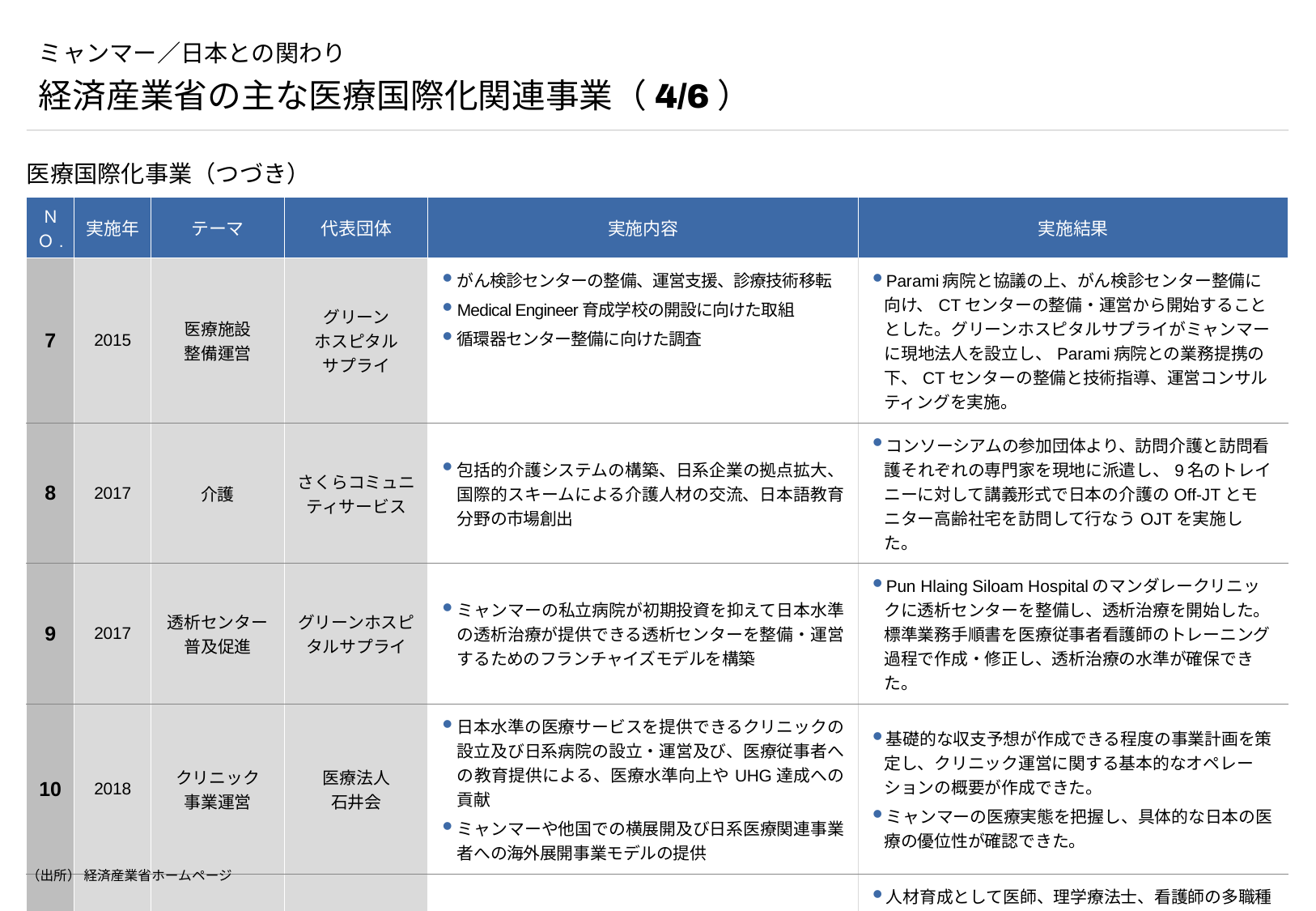

# ミャンマー／日本との関わり
経済産業省の主な医療国際化関連事業（4/6）
医療国際化事業（つづき）
| ＮＯ. | 実施年 | テーマ | 代表団体 | 実施内容 | 実施結果 |
| --- | --- | --- | --- | --- | --- |
| 7 | 2015 | 医療施設 整備運営 | グリーン ホスピタル サプライ | がん検診センターの整備、運営支援、診療技術移転 Medical Engineer育成学校の開設に向けた取組 循環器センター整備に向けた調査 | Parami病院と協議の上、がん検診センター整備に向け、CTセンターの整備・運営から開始することとした。グリーンホスピタルサプライがミャンマーに現地法人を設立し、Parami病院との業務提携の下、CTセンターの整備と技術指導、運営コンサルティングを実施。 |
| 8 | 2017 | 介護 | さくらコミュニティサービス | 包括的介護システムの構築、日系企業の拠点拡大、国際的スキームによる介護人材の交流、日本語教育分野の市場創出 | コンソーシアムの参加団体より、訪問介護と訪問看護それぞれの専門家を現地に派遣し、9名のトレイニーに対して講義形式で日本の介護のOff-JTとモニター高齢社宅を訪問して行なうOJTを実施した。 |
| 9 | 2017 | 透析センター 普及促進 | グリーンホスピタルサプライ | ミャンマーの私立病院が初期投資を抑えて日本水準の透析治療が提供できる透析センターを整備・運営するためのフランチャイズモデルを構築 | Pun Hlaing Siloam Hospitalのマンダレークリニックに透析センターを整備し、透析治療を開始した。標準業務手順書を医療従事者看護師のトレーニング過程で作成・修正し、透析治療の水準が確保できた。 |
| 10 | 2018 | クリニック 事業運営 | 医療法人 石井会 | 日本水準の医療サービスを提供できるクリニックの設立及び日系病院の設立・運営及び、医療従事者への教育提供による、医療水準向上やUHG達成への貢献 ミャンマーや他国での横展開及び日系医療関連事業者への海外展開事業モデルの提供 | 基礎的な収支予想が作成できる程度の事業計画を策定し、クリニック運営に関する基本的なオペレーションの概要が作成できた。 ミャンマーの医療実態を把握し、具体的な日本の医療の優位性が確認できた。 |
| 11 | 2018 | 医療推進人材 育成拠点設立 | 医療法人靖和会 飯能靖和病院 | リハビリテーション医療トレーニング拠点を設立し、リハビリテーション人材を育成し、将来的には、医療トレーニング拠点を国内に複数個所設置し、より多くのリハビリテーション人材の育成を行う | 人材育成として医師、理学療法士、看護師の多職種での留学研修生の受け入れの実施や 有識者の招聘、現地でのセミナーとフォーラムを開催した。 マンダレー医科大学とは、リハビリテーション医療トレーニング拠点の設立と、埼玉医科大学国際医療センター及び飯能靖和病院の間でLOI（LOA）を締結した。 |
（出所） 経済産業省ホームページ